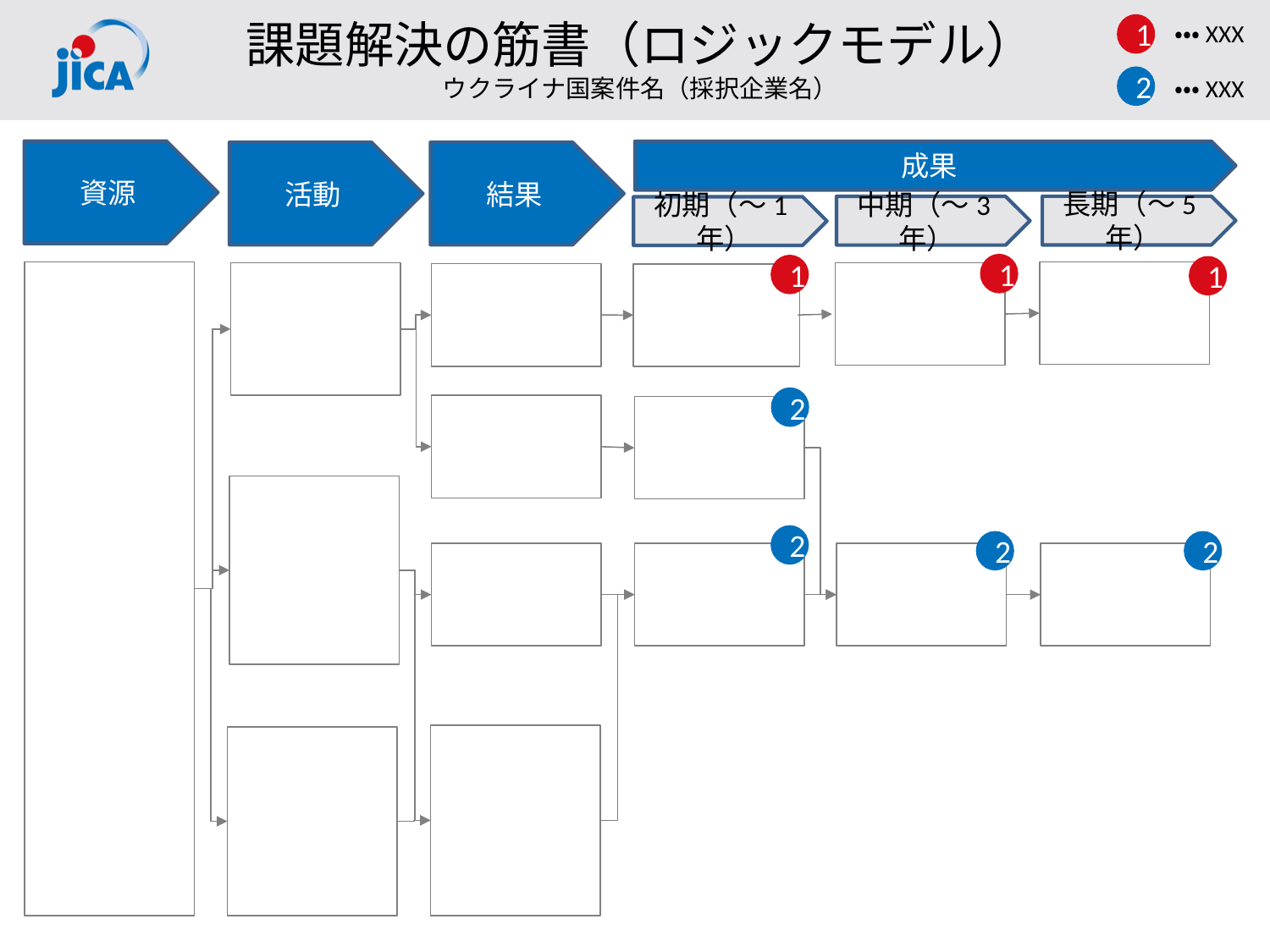

課題解決の筋書（ロジックモデル）
ウクライナ国案件名（採択企業名）
・・・XXX
1
・・・XXX
2
資源
成果
活動
結果
長期（～5年）
中期（～3年）
初期（～1年）
1
1
1

2

2
2
2